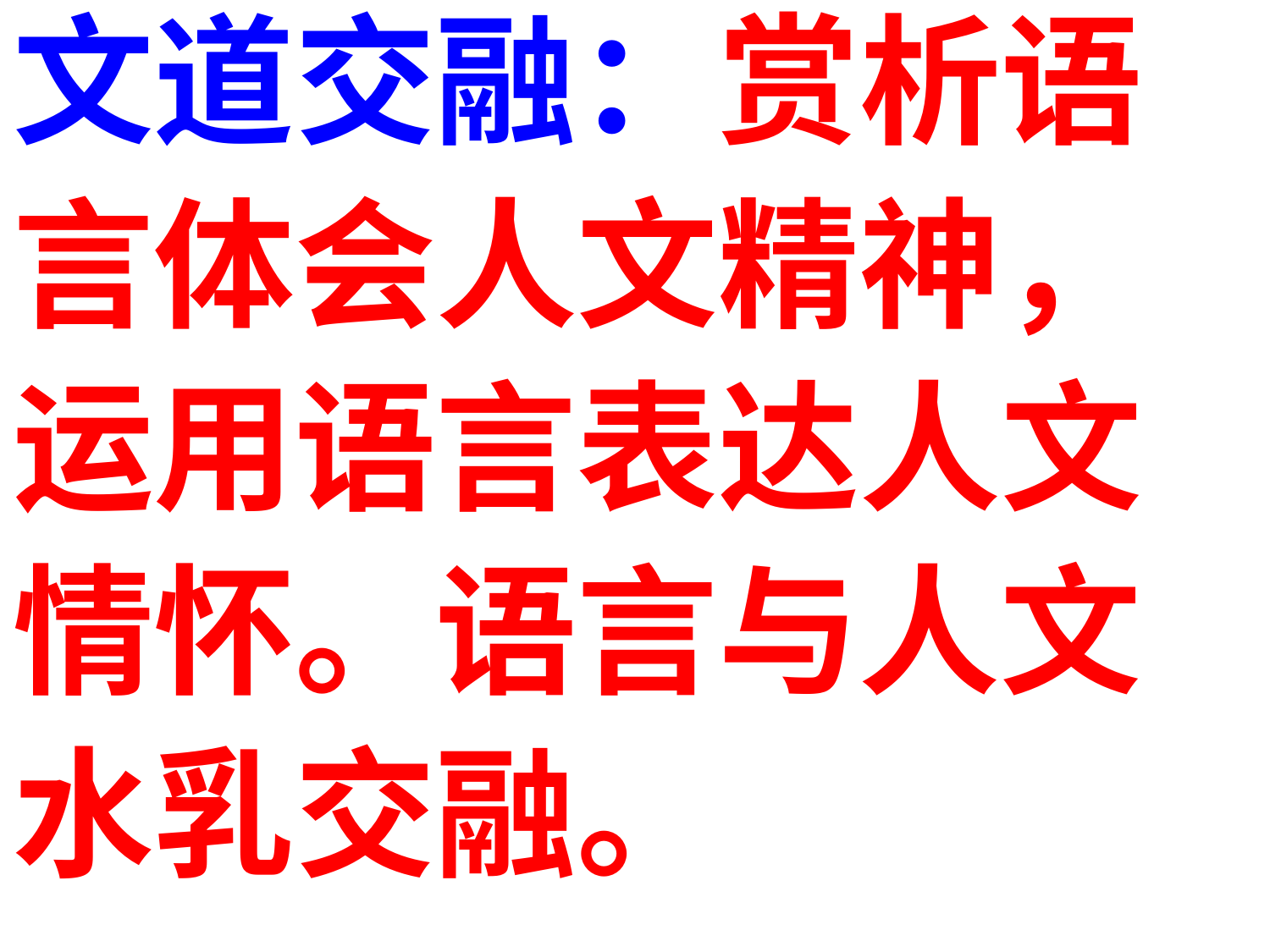

文道交融：赏析语
言体会人文精神，
运用语言表达人文
情怀。语言与人文
水乳交融。